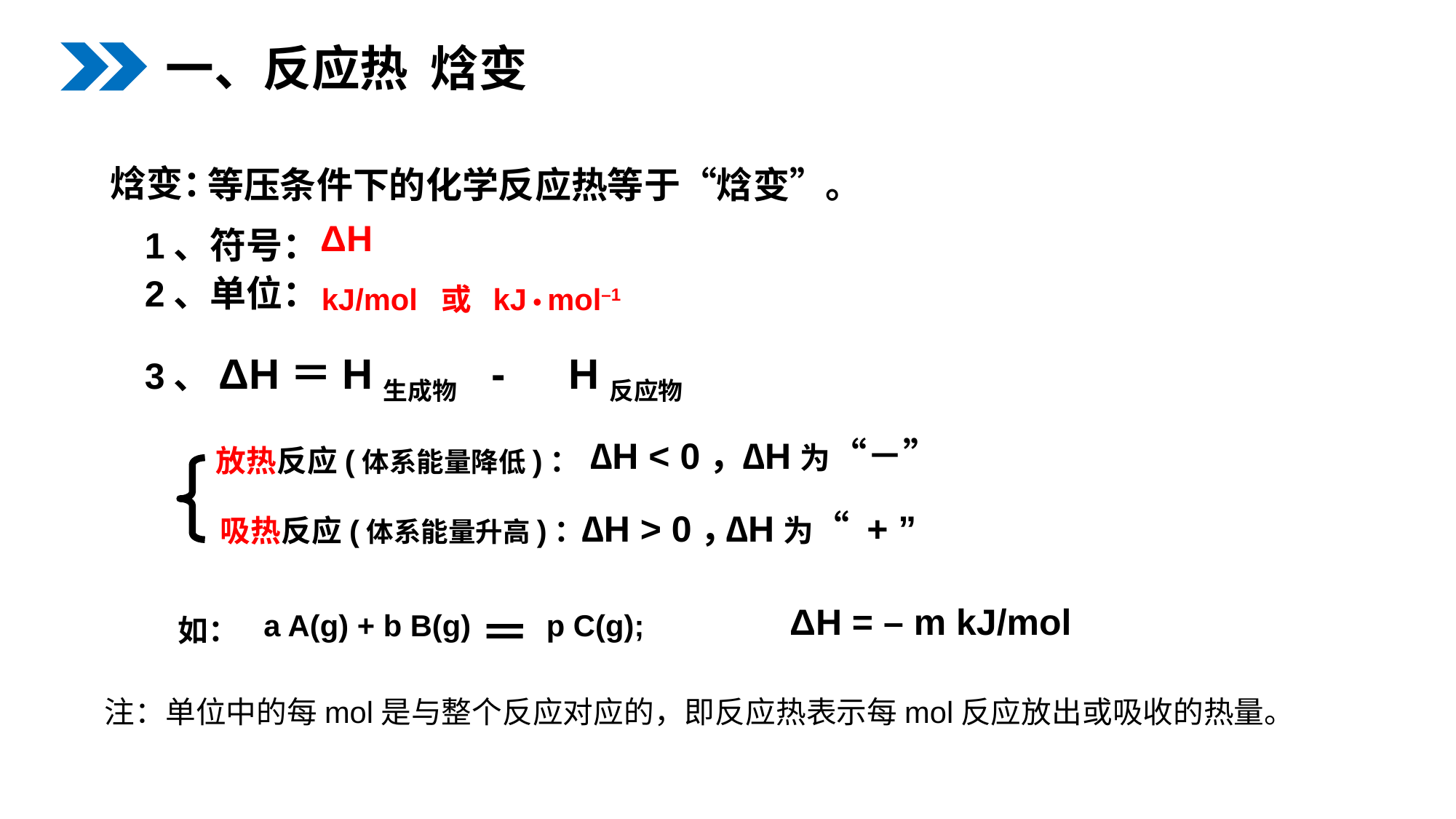

一、反应热  焓变
焓变：
等压条件下的化学反应热等于“焓变”。
ΔH
1、符号：
2、单位：
kJ/mol  或  kJ • mol–1
3、ΔH＝H生成物　-　H反应物
∆H < 0，
∆H为“－”
放热反应(体系能量降低)：

∆H > 0，
∆H为“ + ”
吸热反应(体系能量升高)：
ΔH = – m kJ/mol
a A(g) + b B(g)         p C(g);
如：

注：单位中的每mol是与整个反应对应的，即反应热表示每mol反应放出或吸收的热量。